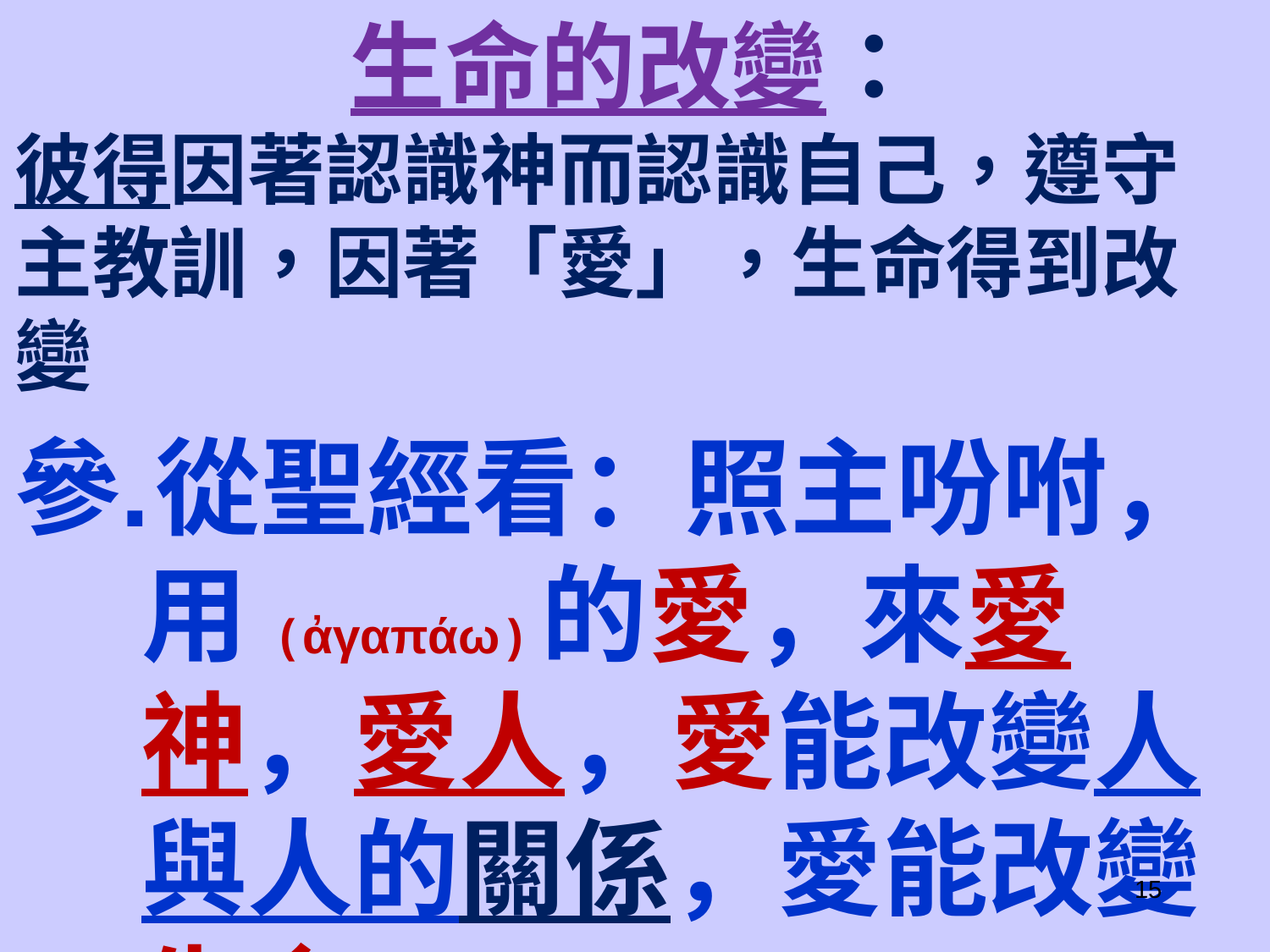

生命的改變：
彼得因著認識神而認識自己，遵守主教訓，因著「愛」，生命得到改變
從聖經看：照主吩咐，用(ἀγαπάω)的愛，來愛神，愛人，愛能改變人與人的關係，愛能改變生命

15